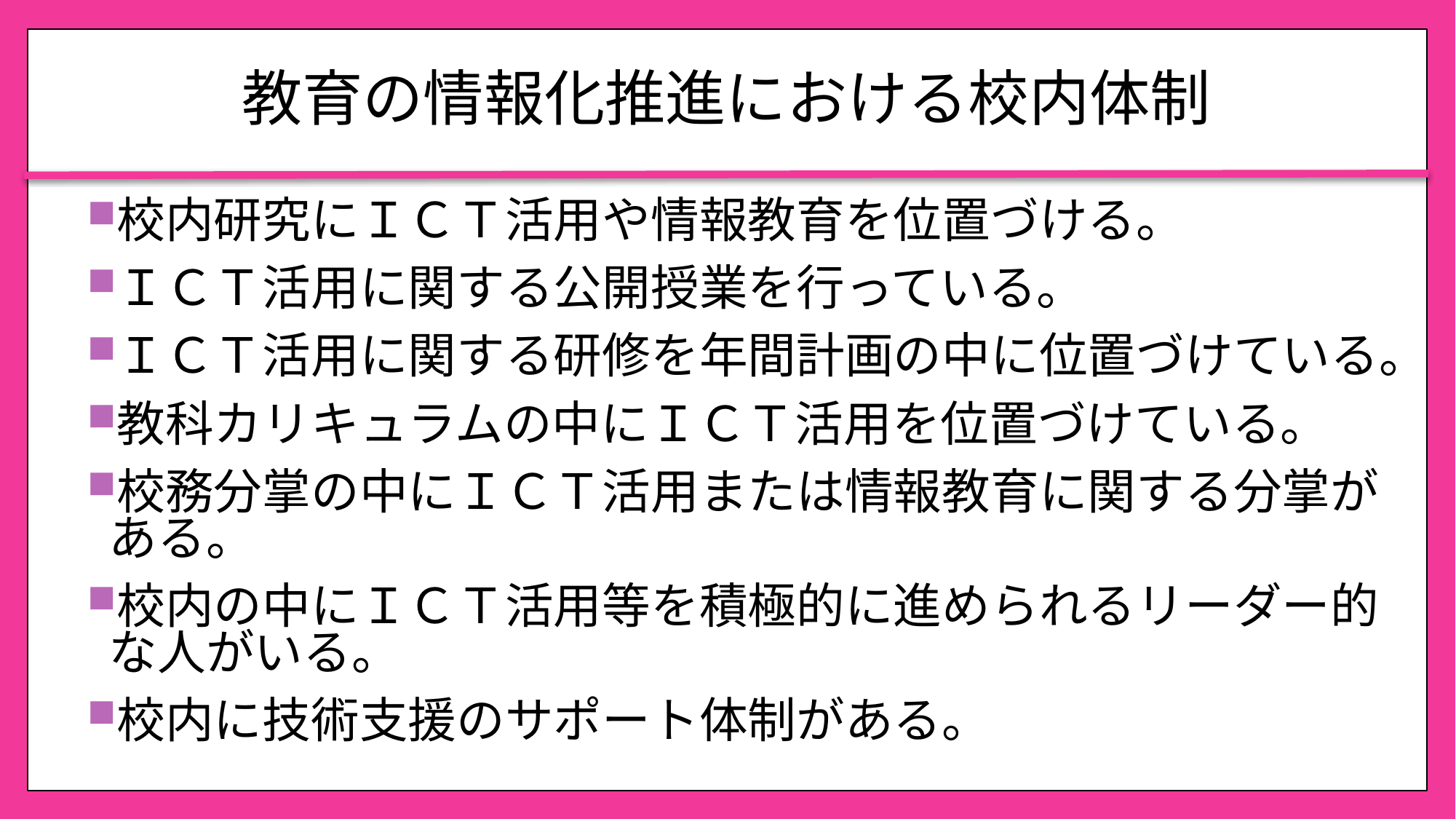

# 教育の情報化推進における校内体制
校内研究にＩＣＴ活用や情報教育を位置づける。
ＩＣＴ活用に関する公開授業を行っている。
ＩＣＴ活用に関する研修を年間計画の中に位置づけている。
教科カリキュラムの中にＩＣＴ活用を位置づけている。
校務分掌の中にＩＣＴ活用または情報教育に関する分掌がある。
校内の中にＩＣＴ活用等を積極的に進められるリーダー的な人がいる。
校内に技術支援のサポート体制がある。